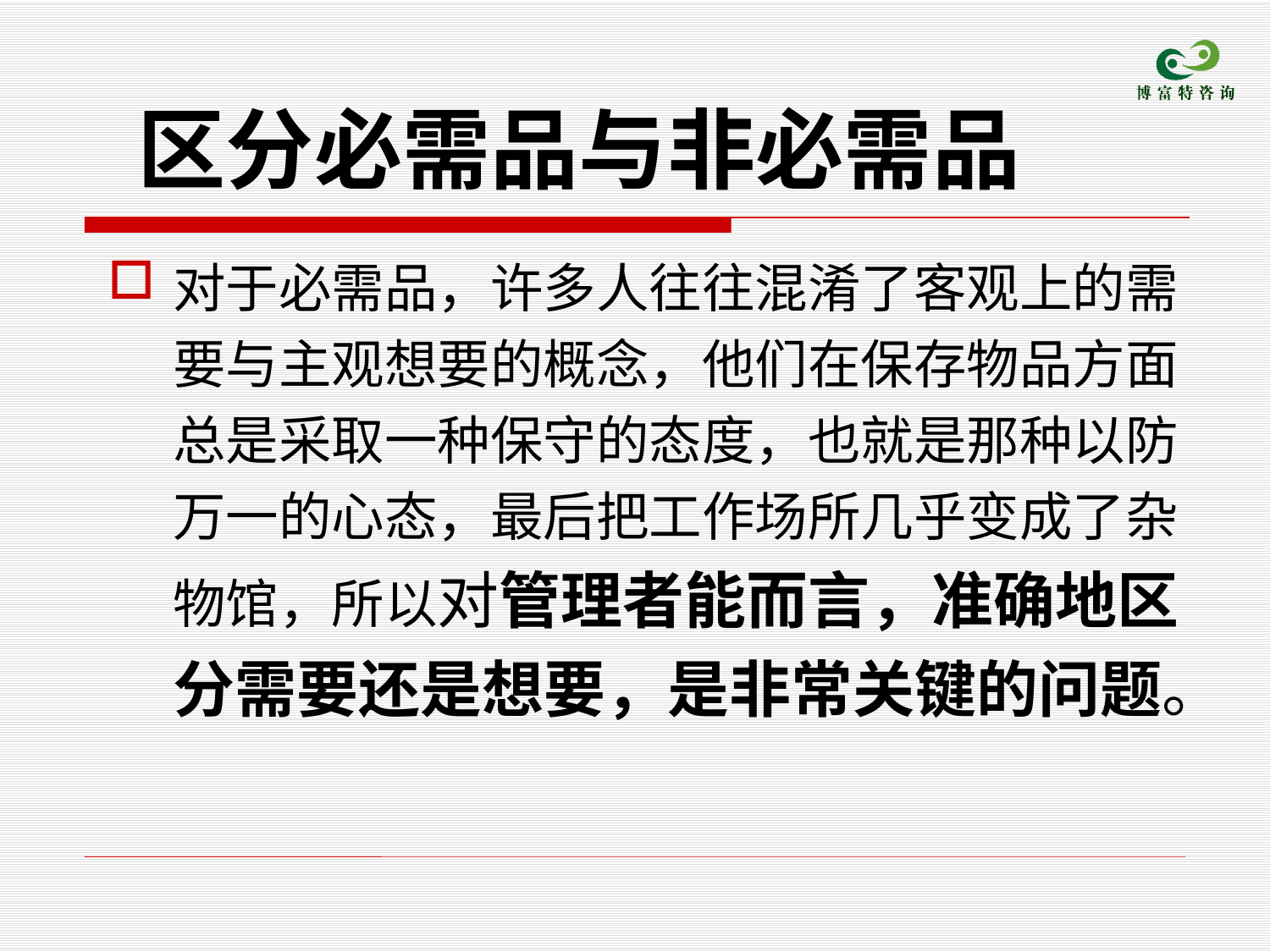

# 区分必需品与非必需品
对于必需品，许多人往往混淆了客观上的需要与主观想要的概念，他们在保存物品方面总是采取一种保守的态度，也就是那种以防万一的心态，最后把工作场所几乎变成了杂物馆，所以对管理者能而言，准确地区分需要还是想要，是非常关键的问题。
112